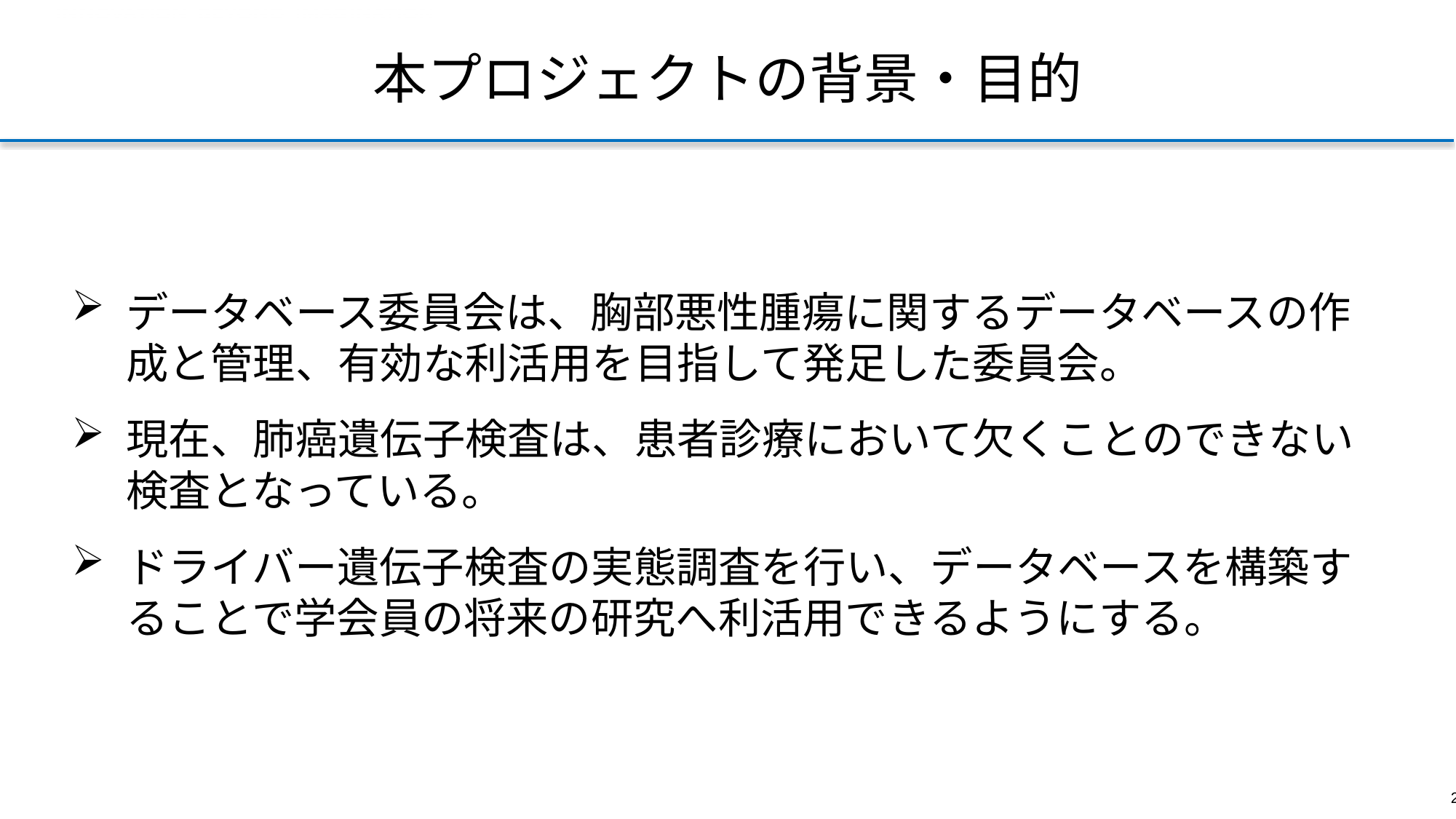

本プロジェクトの背景・目的
データベース委員会は、胸部悪性腫瘍に関するデータベースの作成と管理、有効な利活用を目指して発足した委員会。

現在、肺癌遺伝子検査は、患者診療において欠くことのできない検査となっている。

ドライバー遺伝子検査の実態調査を行い、データベースを構築することで学会員の将来の研究へ利活用できるようにする。